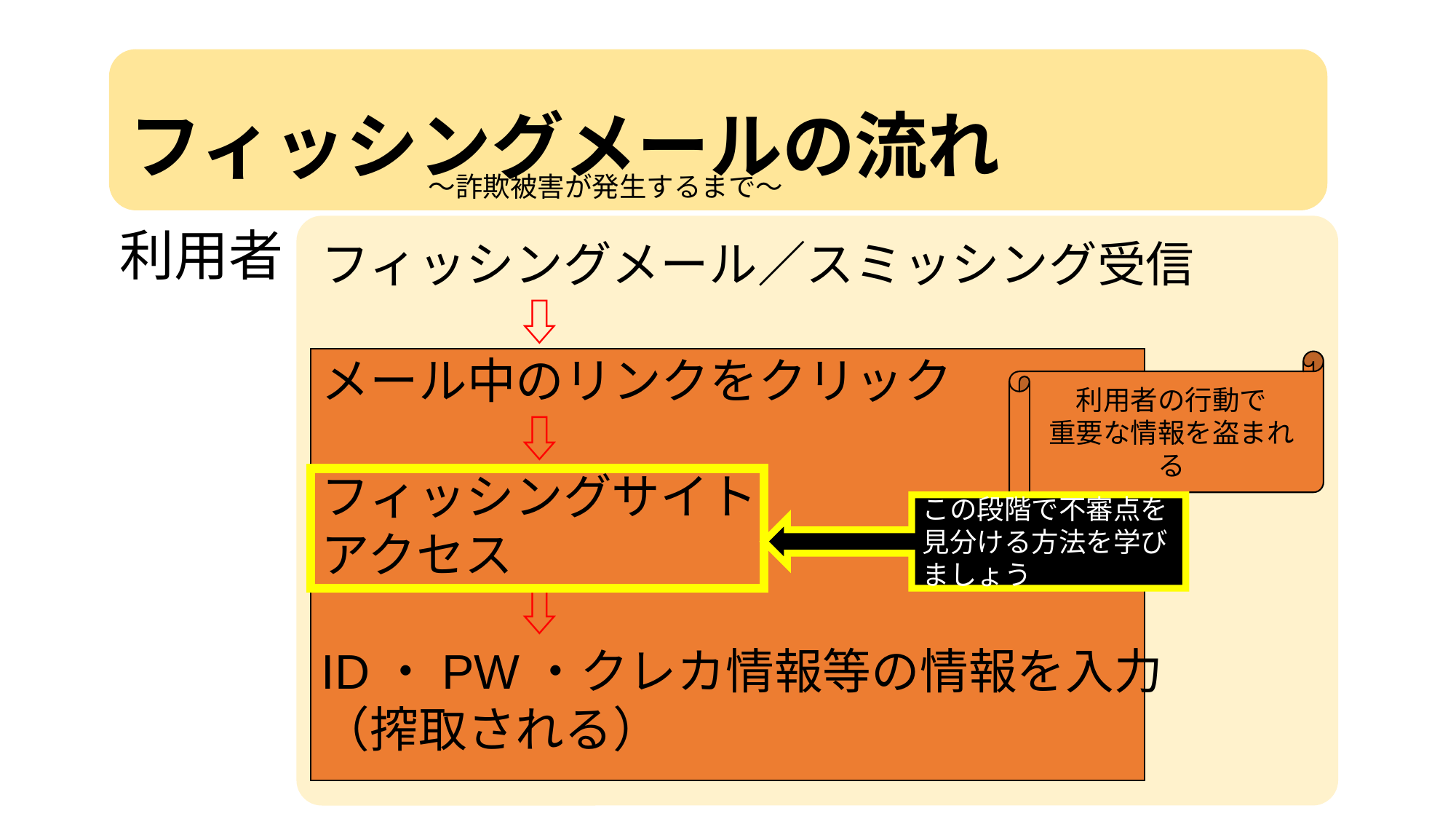

フィッシングメールの流れ
～詐欺被害が発生するまで～
利用者

フィッシングメール／スミッシング受信
　　　　⇩
メール中のリンクをクリック
　　　　⇩
フィッシングサイト
アクセス
　　　　⇩
ID・PW・クレカ情報等の情報を入力
（搾取される）

利用者の行動で
重要な情報を盗まれる

この段階で不審点を見分ける方法を学びましょう